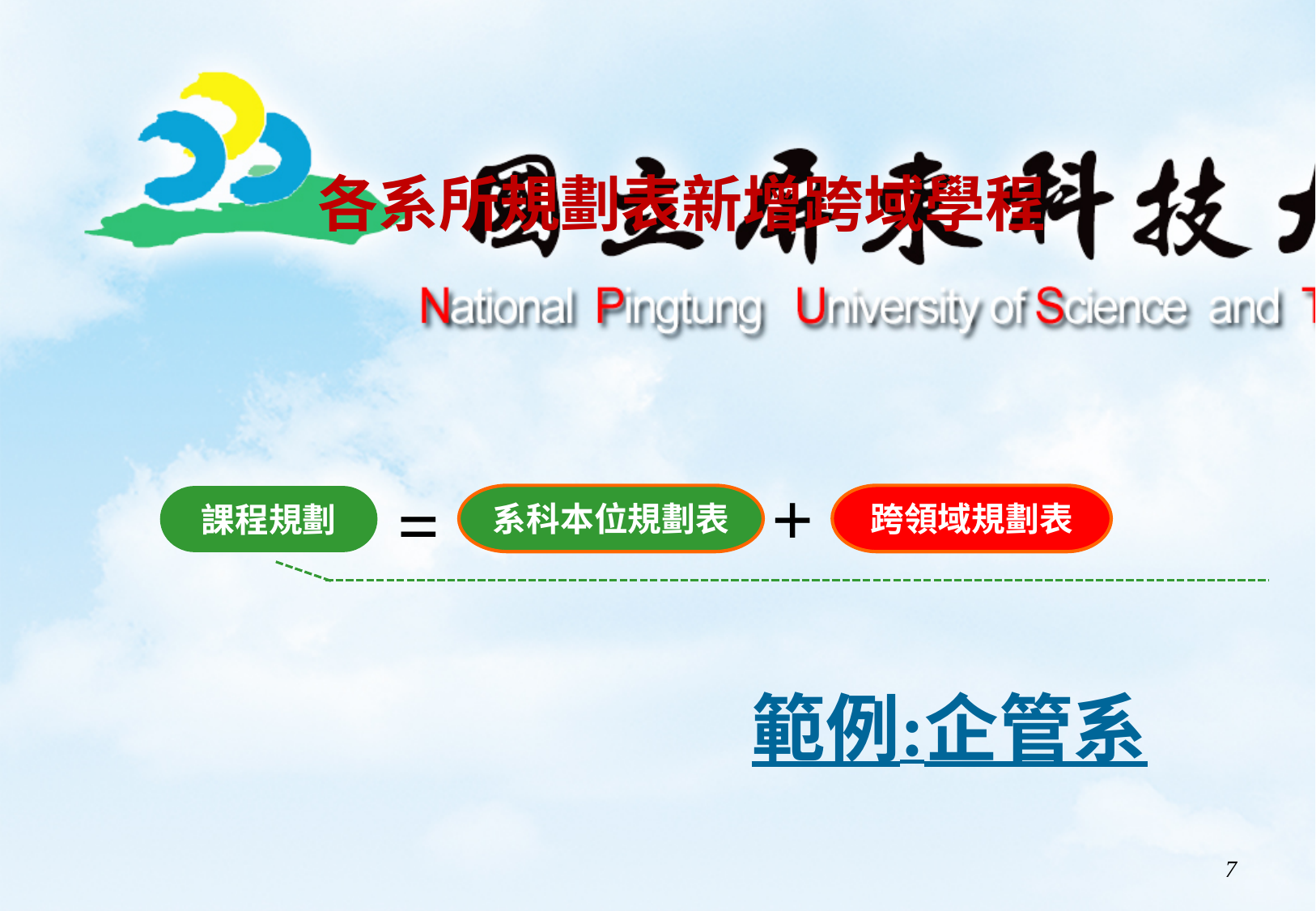

#
各系所規劃表新增跨域學程
+
=
系科本位規劃表
跨領域規劃表
課程規劃
範例:企管系
7